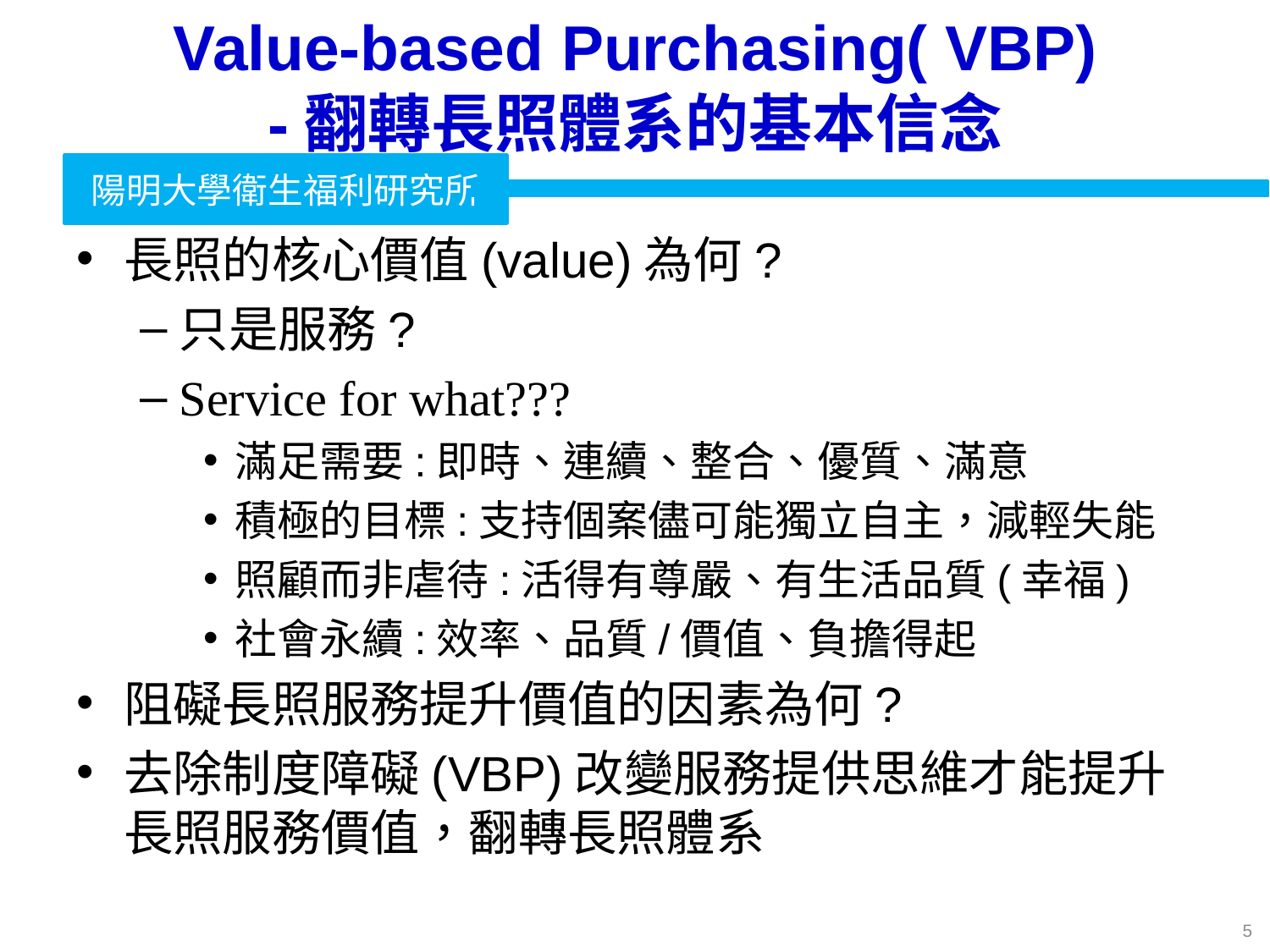

# Value-based Purchasing( VBP) -翻轉長照體系的基本信念
長照的核心價值(value)為何?
只是服務?
Service for what???
滿足需要:即時、連續、整合、優質、滿意
積極的目標:支持個案儘可能獨立自主，減輕失能
照顧而非虐待:活得有尊嚴、有生活品質(幸福)
社會永續:效率、品質/價值、負擔得起
阻礙長照服務提升價值的因素為何?
去除制度障礙(VBP)改變服務提供思維才能提升長照服務價值，翻轉長照體系

5